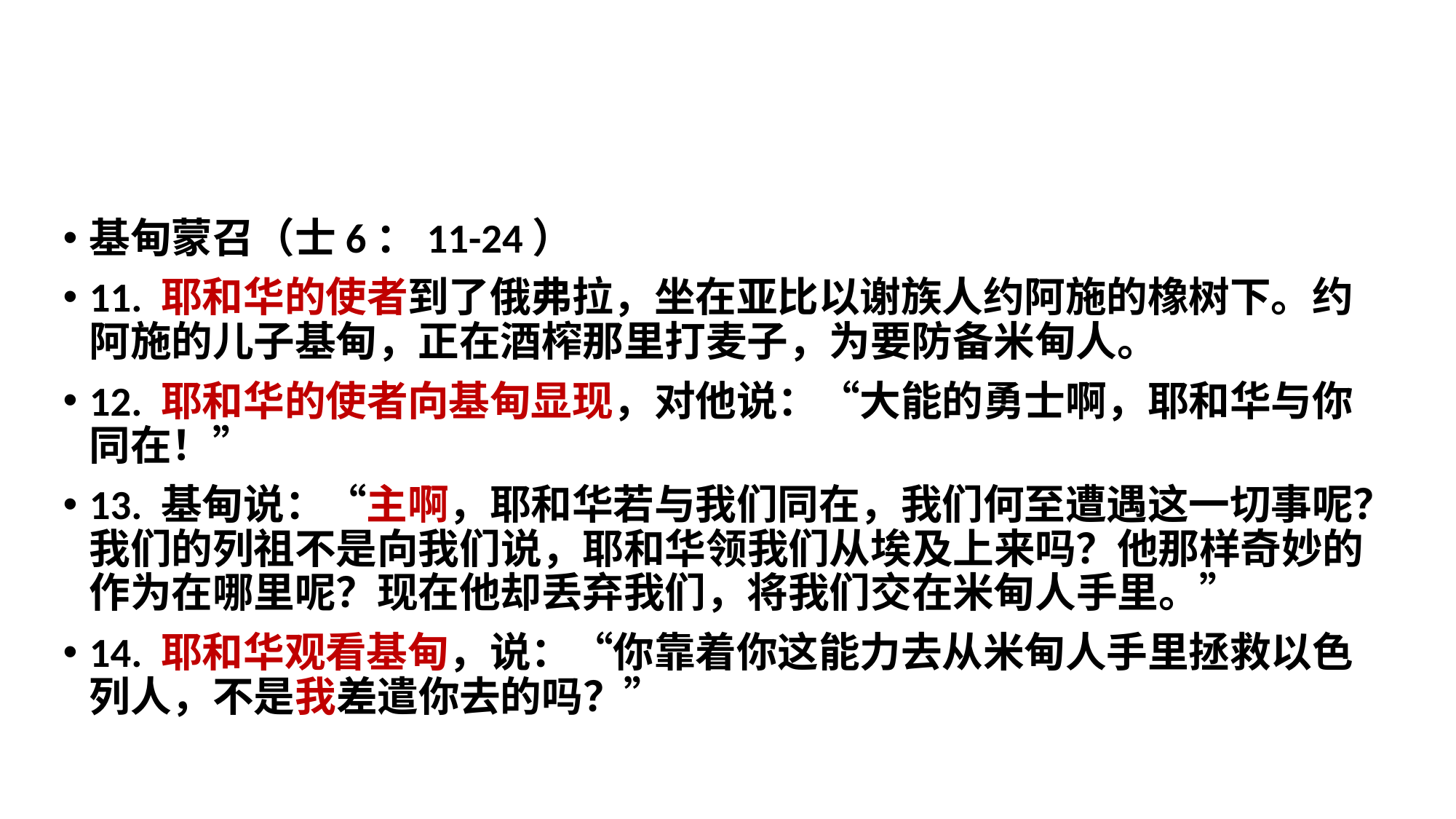

基甸蒙召（士6：11-24）
11. 耶和华的使者到了俄弗拉，坐在亚比以谢族人约阿施的橡树下。约阿施的儿子基甸，正在酒榨那里打麦子，为要防备米甸人。
12. 耶和华的使者向基甸显现，对他说：“大能的勇士啊，耶和华与你同在！”
13. 基甸说：“主啊，耶和华若与我们同在，我们何至遭遇这一切事呢？我们的列祖不是向我们说，耶和华领我们从埃及上来吗？他那样奇妙的作为在哪里呢？现在他却丢弃我们，将我们交在米甸人手里。”
14. 耶和华观看基甸，说：“你靠着你这能力去从米甸人手里拯救以色列人，不是我差遣你去的吗？”